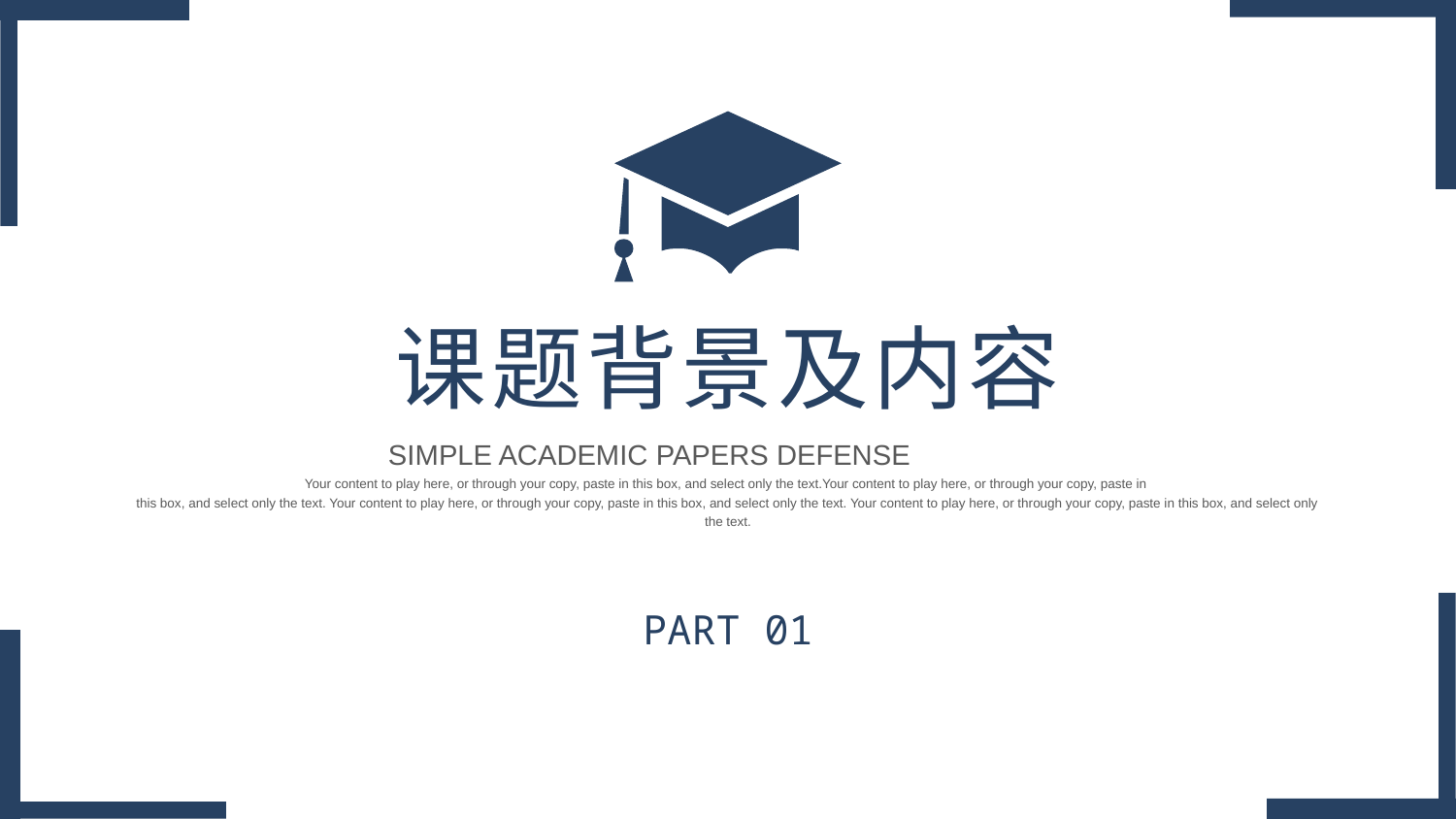

课题背景及内容
SIMPLE ACADEMIC PAPERS DEFENSE
Your content to play here, or through your copy, paste in this box, and select only the text.Your content to play here, or through your copy, paste in
this box, and select only the text. Your content to play here, or through your copy, paste in this box, and select only the text. Your content to play here, or through your copy, paste in this box, and select only the text.
PART 01